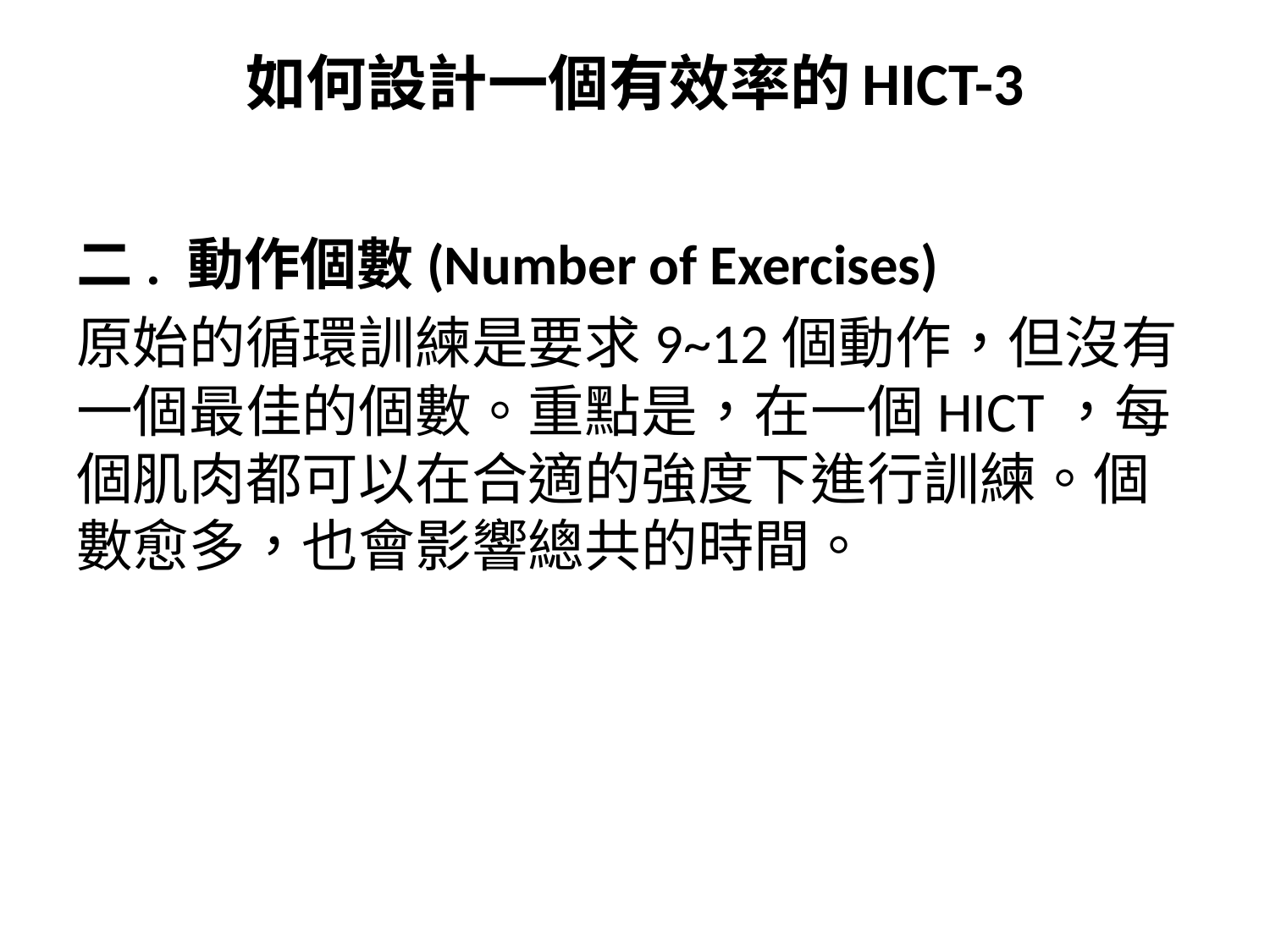

# 如何設計一個有效率的HICT-3
二. 動作個數(Number of Exercises)
原始的循環訓練是要求9~12個動作，但沒有一個最佳的個數。重點是，在一個HICT，每個肌肉都可以在合適的強度下進行訓練。個數愈多，也會影響總共的時間。